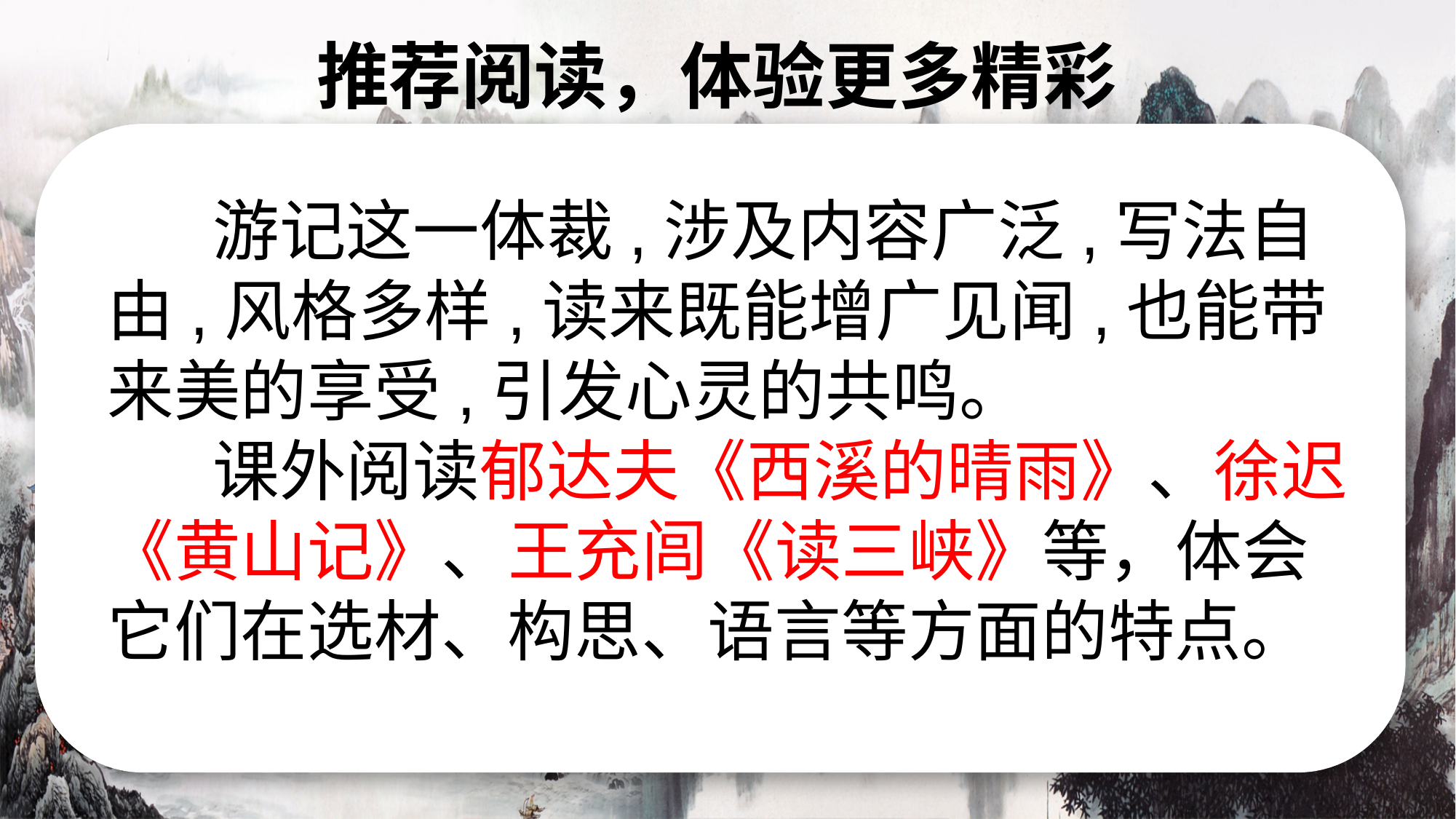

推荐阅读，体验更多精彩
一般而言，游记包括三个要素：
所至（作者的游踪）、
所见（作者在游程中目睹的风貌）、
所感（作者由所见所闻而引发的所思所想）。
      游记这一体裁,涉及内容广泛,写法自由,风格多样,读来既能增广见闻,也能带来美的享受,引发心灵的共鸣。
      课外阅读郁达夫《西溪的晴雨》、徐迟《黄山记》、王充闾《读三峡》等，体会它们在选材、构思、语言等方面的特点。